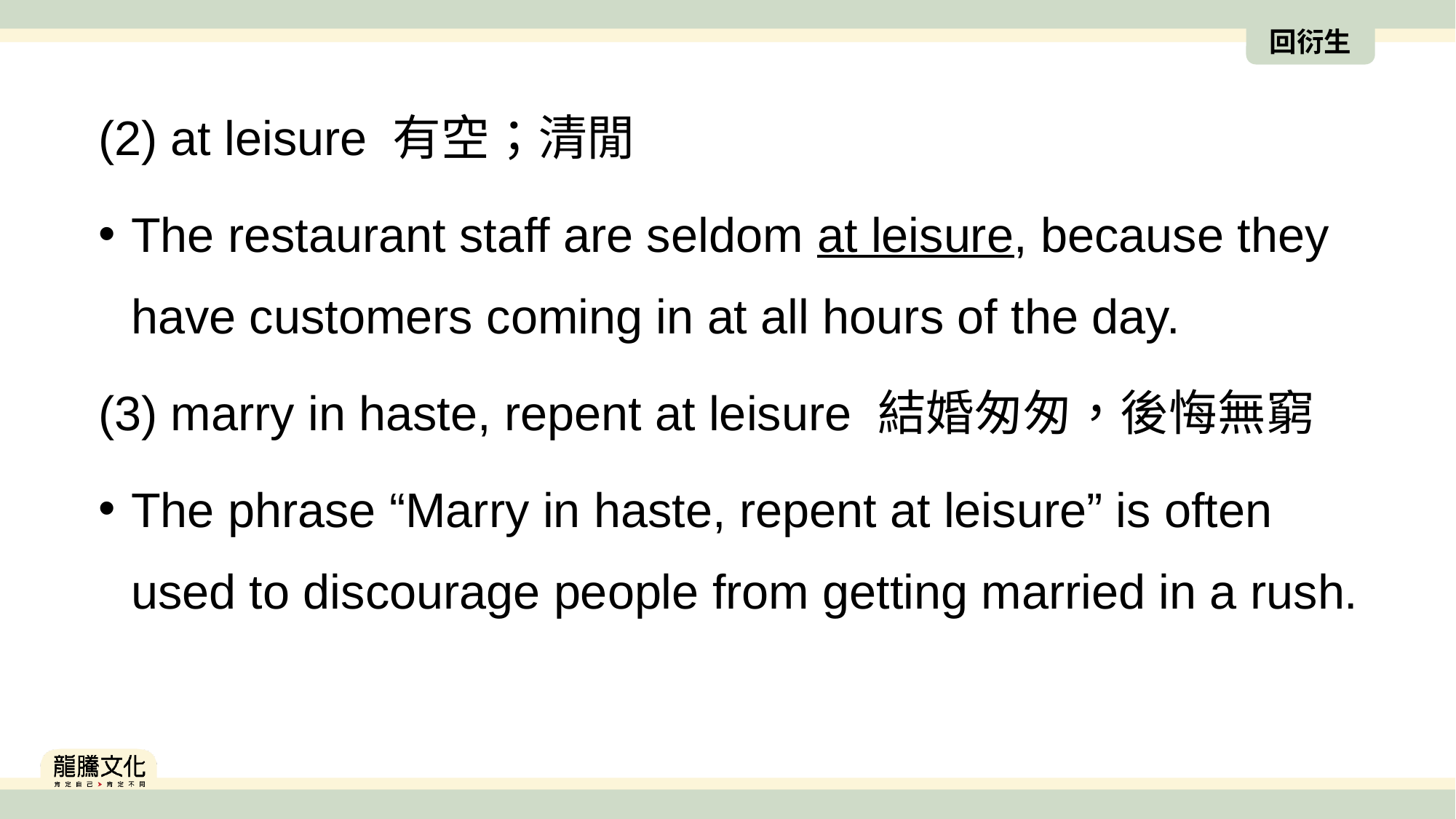

回衍生
(2) at leisure 有空；清閒
The restaurant staff are seldom at leisure, because they have customers coming in at all hours of the day.
(3) marry in haste, repent at leisure 結婚匆匆，後悔無窮
The phrase “Marry in haste, repent at leisure” is often used to discourage people from getting married in a rush.